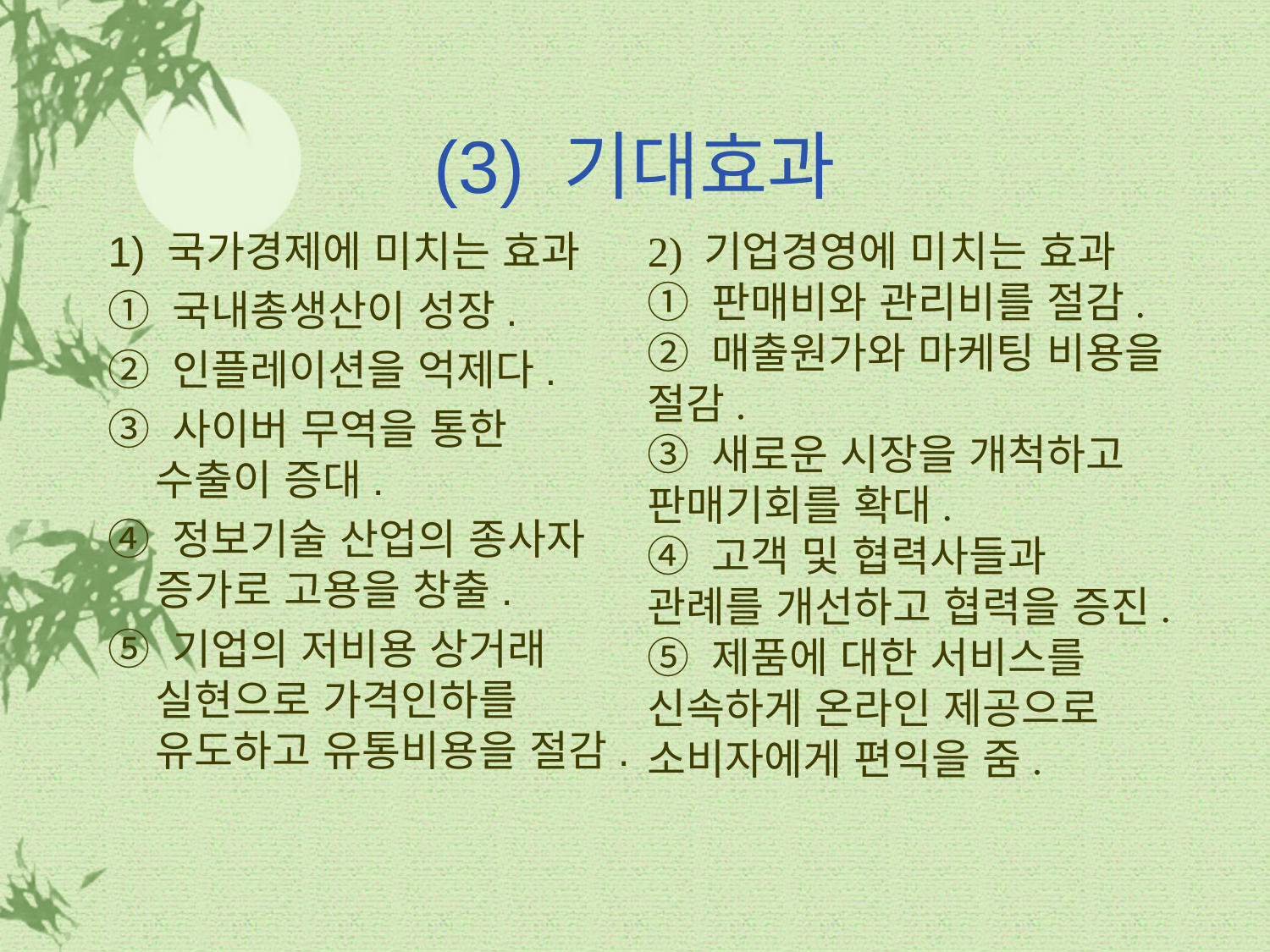

# (3) 기대효과
1) 국가경제에 미치는 효과
① 국내총생산이 성장.
② 인플레이션을 억제다.
③ 사이버 무역을 통한 수출이 증대.
④ 정보기술 산업의 종사자 증가로 고용을 창출.
⑤ 기업의 저비용 상거래 실현으로 가격인하를 유도하고 유통비용을 절감.
2) 기업경영에 미치는 효과
① 판매비와 관리비를 절감.
② 매출원가와 마케팅 비용을 절감.
③ 새로운 시장을 개척하고 판매기회를 확대.
④ 고객 및 협력사들과 관례를 개선하고 협력을 증진.
⑤ 제품에 대한 서비스를 신속하게 온라인 제공으로 소비자에게 편익을 줌.